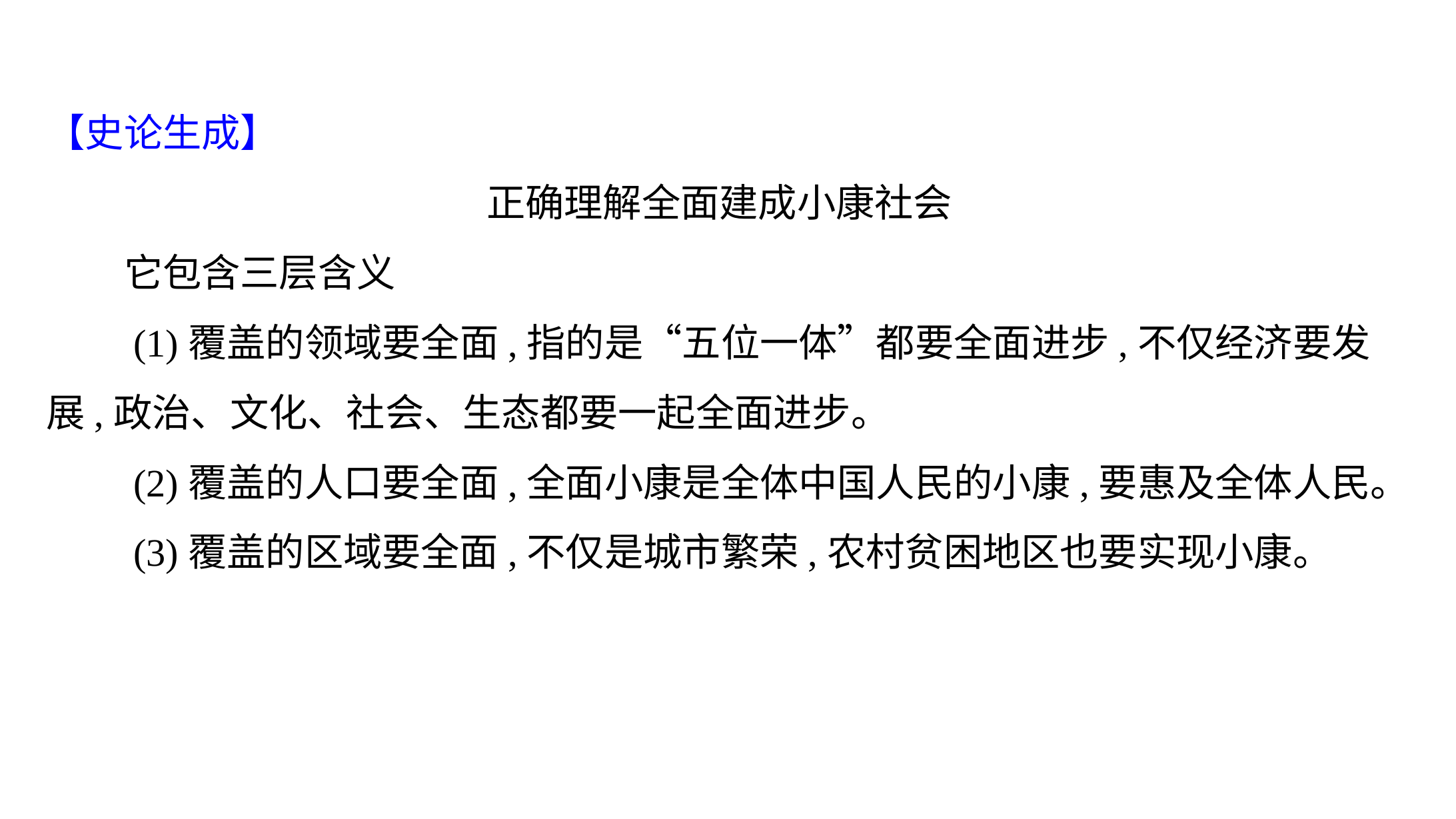

【史论生成】
正确理解全面建成小康社会
　　它包含三层含义
　　(1)覆盖的领域要全面,指的是“五位一体”都要全面进步,不仅经济要发展,政治、文化、社会、生态都要一起全面进步。
　　(2)覆盖的人口要全面,全面小康是全体中国人民的小康,要惠及全体人民。
　　(3)覆盖的区域要全面,不仅是城市繁荣,农村贫困地区也要实现小康。